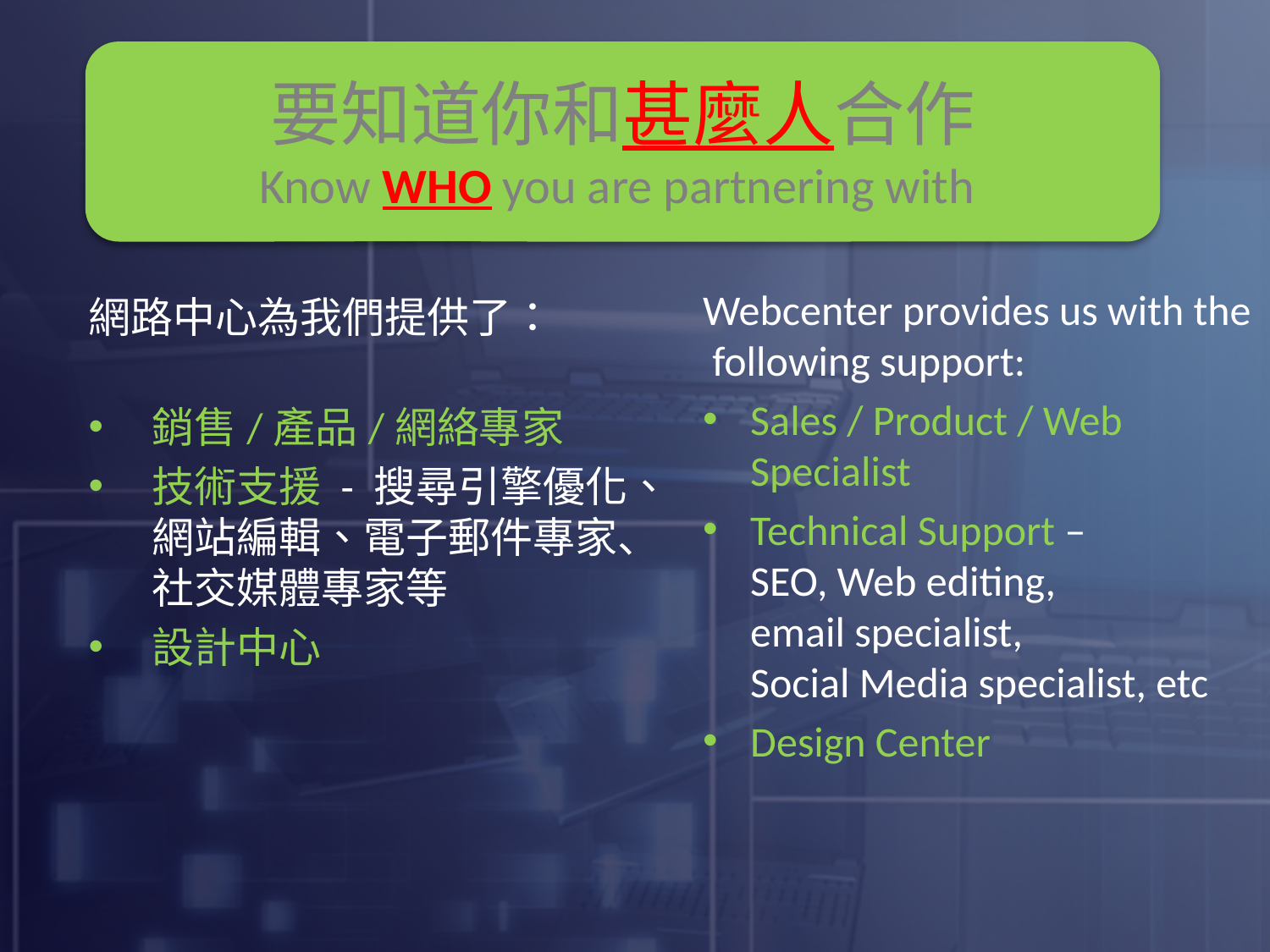

要知道你和甚麼人合作
Know WHO you are partnering with
Webcenter provides us with the  following support:
Sales / Product / Web Specialist
Technical Support –
SEO, Web editing,
email specialist,
Social Media specialist, etc
Design Center

網路中心為我們提供了：
銷售/產品/網絡專家
技術支援 - 搜尋引擎優化、
網站編輯、電子郵件專家、社交媒體專家等
設計中心